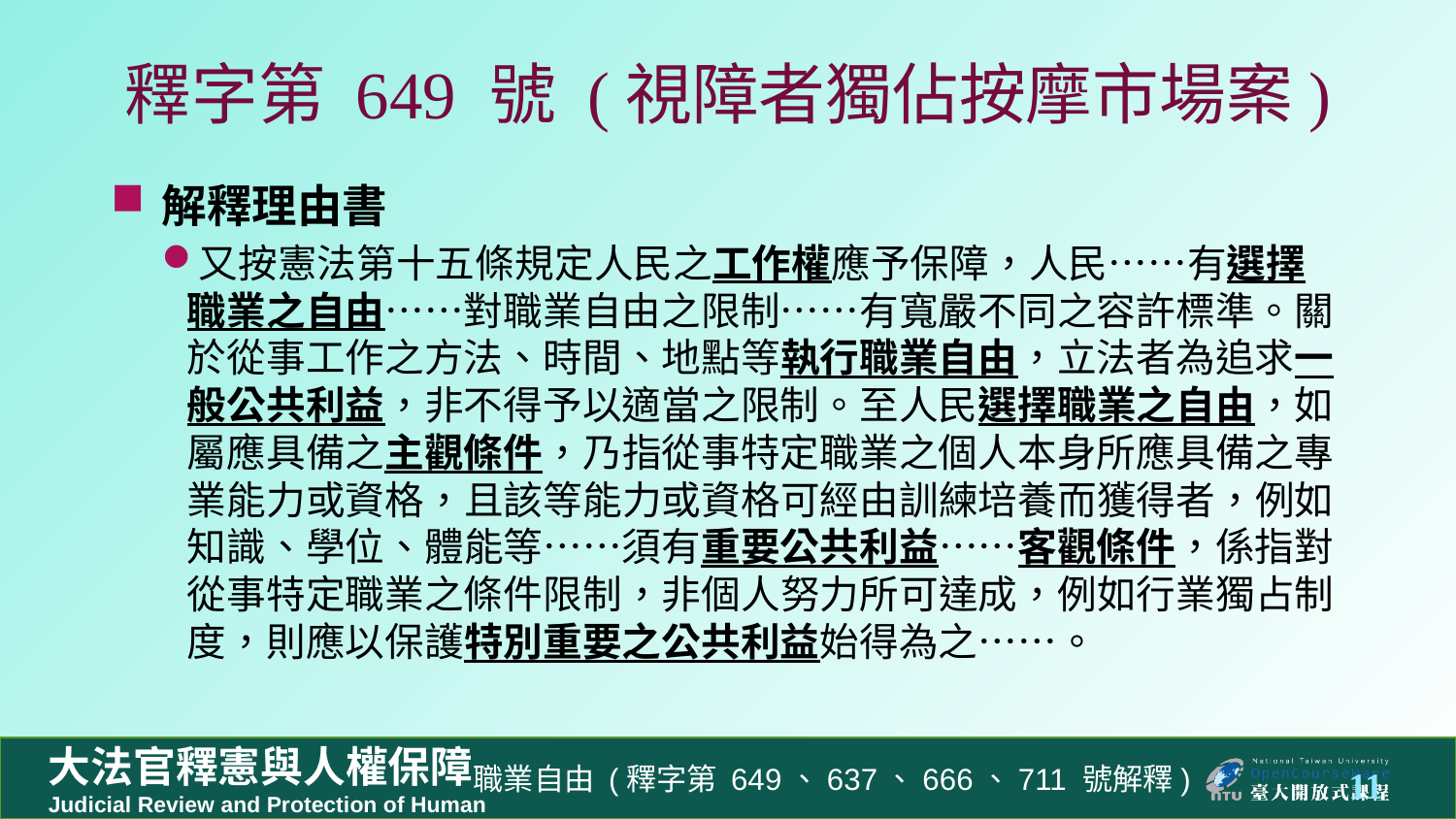

# 釋字第 649 號 (視障者獨佔按摩市場案)
解釋理由書
又按憲法第十五條規定人民之工作權應予保障，人民……有選擇職業之自由……對職業自由之限制……有寬嚴不同之容許標準。關於從事工作之方法、時間、地點等執行職業自由，立法者為追求一般公共利益，非不得予以適當之限制。至人民選擇職業之自由，如屬應具備之主觀條件，乃指從事特定職業之個人本身所應具備之專業能力或資格，且該等能力或資格可經由訓練培養而獲得者，例如知識、學位、體能等……須有重要公共利益……客觀條件，係指對從事特定職業之條件限制，非個人努力所可達成，例如行業獨占制度，則應以保護特別重要之公共利益始得為之……。